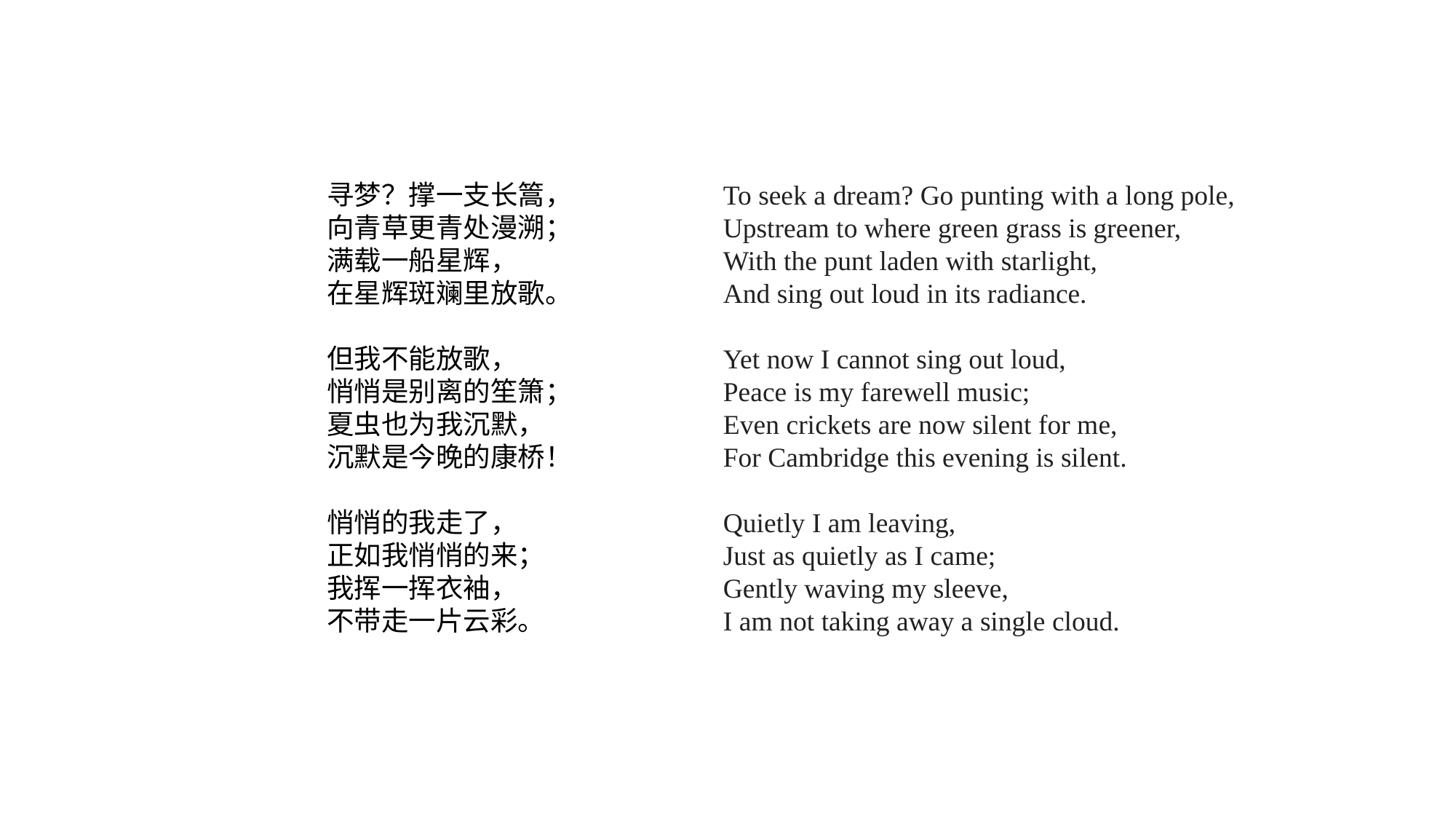

寻梦？撑一支长篙，
向青草更青处漫溯；
满载一船星辉，
在星辉斑斓里放歌。
　
但我不能放歌，
悄悄是别离的笙箫；
夏虫也为我沉默，
沉默是今晚的康桥！
　
悄悄的我走了，
正如我悄悄的来；
我挥一挥衣袖，
不带走一片云彩。
To seek a dream? Go punting with a long pole,
Upstream to where green grass is greener,
With the punt laden with starlight,
And sing out loud in its radiance.
Yet now I cannot sing out loud,
Peace is my farewell music;
Even crickets are now silent for me,
For Cambridge this evening is silent.
Quietly I am leaving,
Just as quietly as I came;
Gently waving my sleeve,
I am not taking away a single cloud.